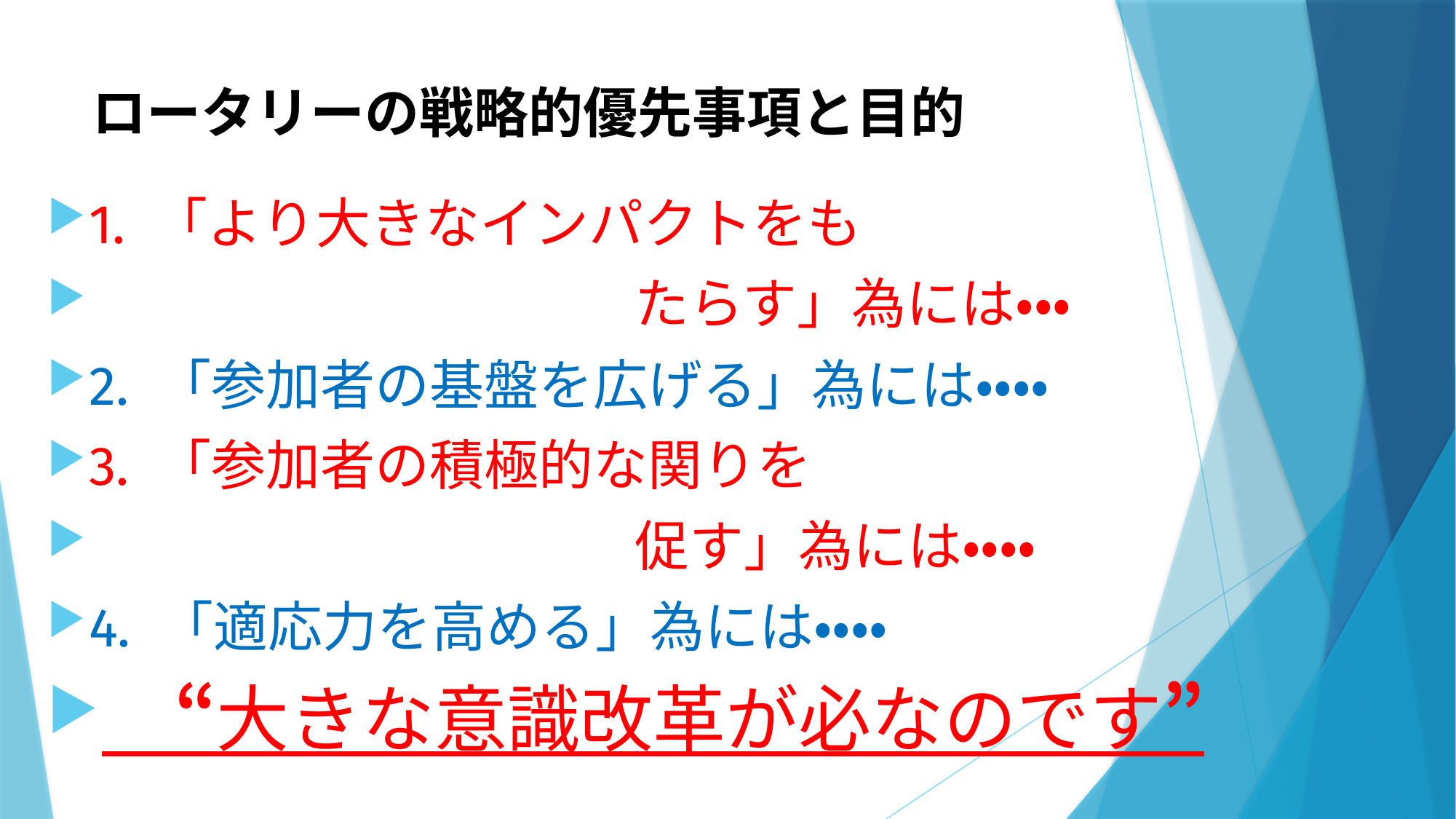

# ロータリーの戦略的優先事項と目的
1. 「より大きなインパクトをも
　　　　　　　　　　たらす」為には・・・
2. 「参加者の基盤を広げる」為には・・・・
3. 「参加者の積極的な関りを
　　　　　　　　　　促す」為には・・・・
4. 「適応力を高める」為には・・・・
　“大きな意識改革が必なのです”